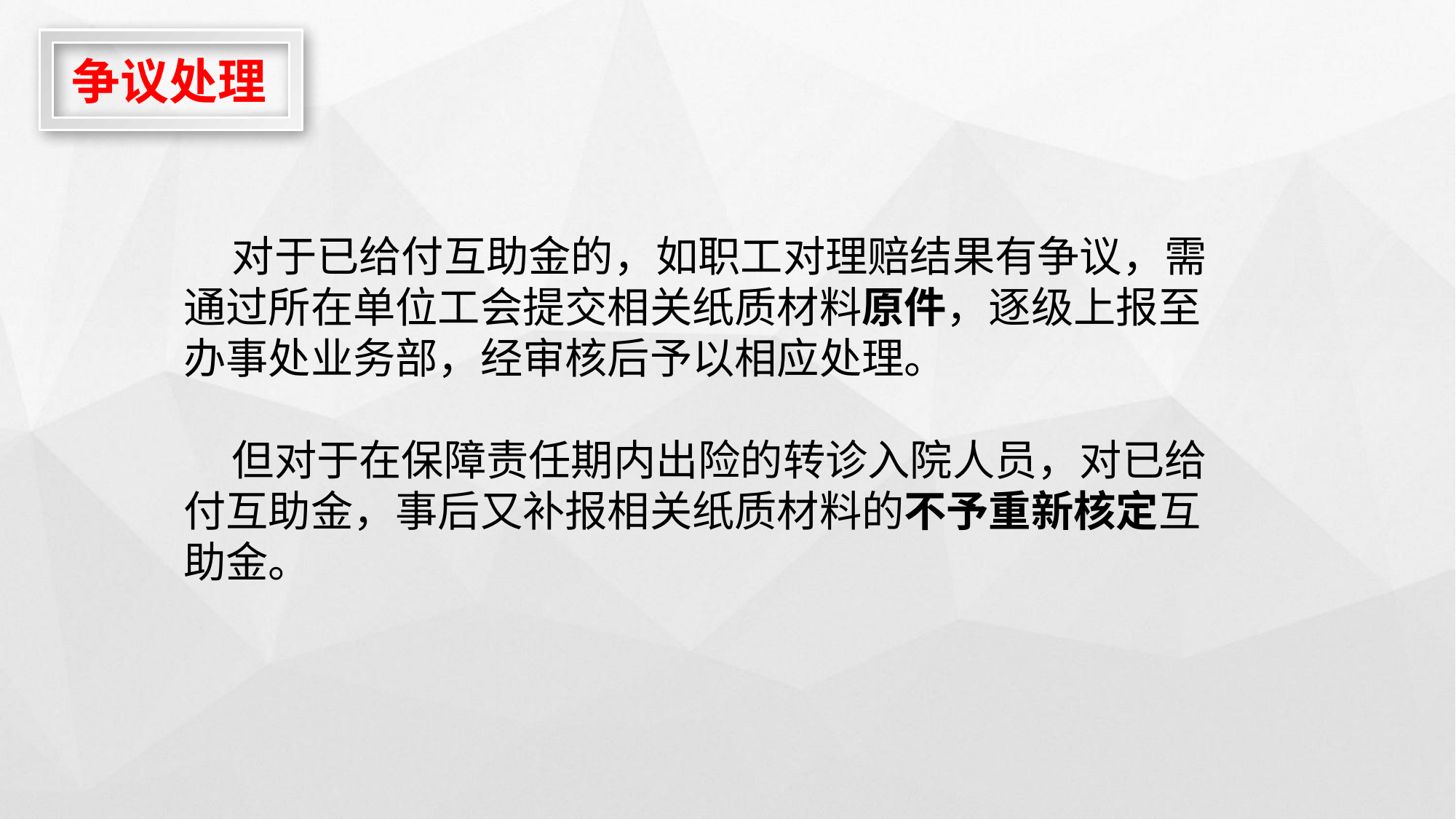

争议处理
对于已给付互助金的，如职工对理赔结果有争议，需通过所在单位工会提交相关纸质材料原件，逐级上报至办事处业务部，经审核后予以相应处理。

但对于在保障责任期内出险的转诊入院人员，对已给付互助金，事后又补报相关纸质材料的不予重新核定互助金。